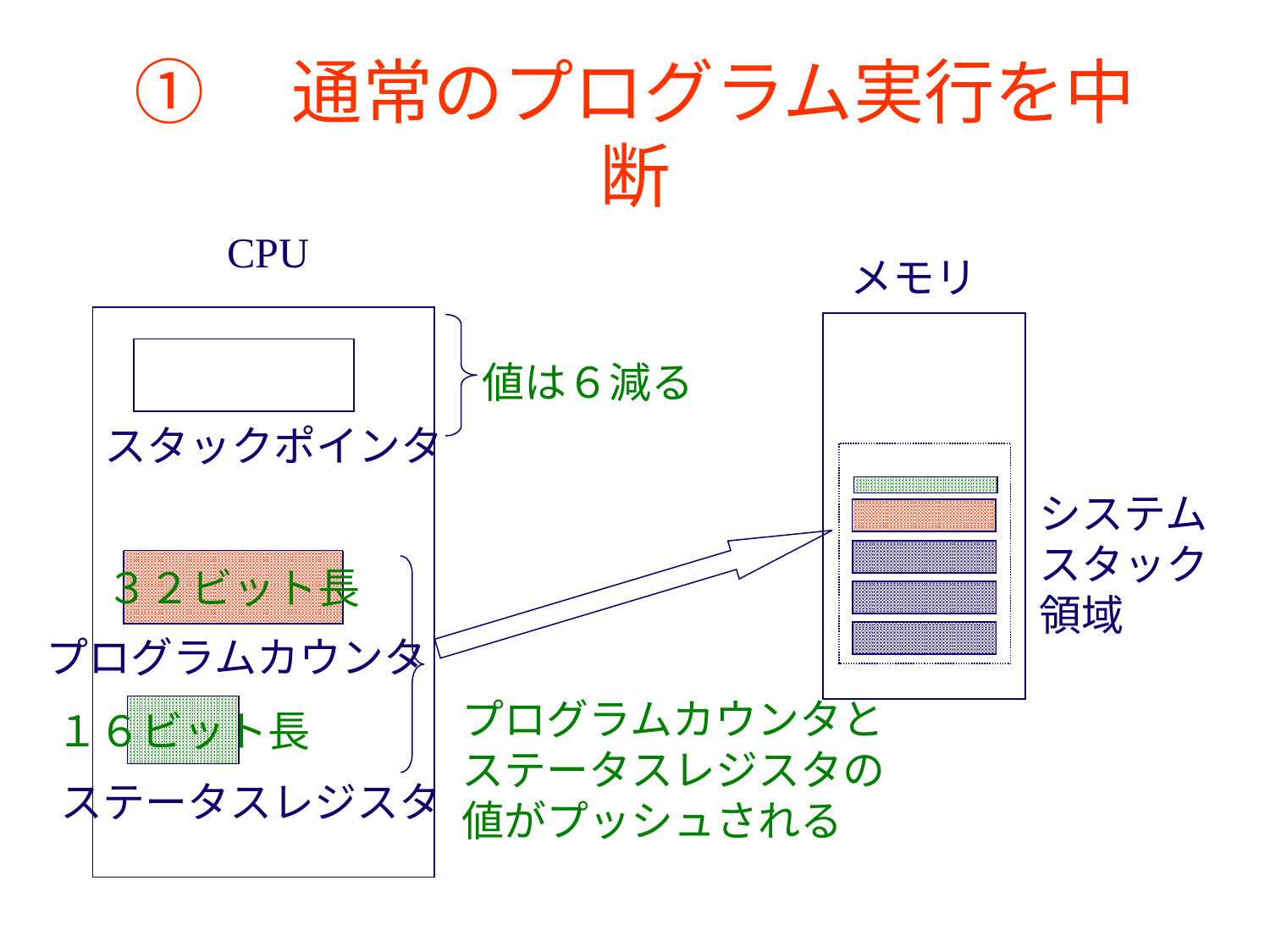

# ①　通常のプログラム実行を中断
CPU
メモリ

値は６減る
スタックポインタ

システム
スタック
領域

３２ビット長

プログラムカウンタ
プログラムカウンタと
ステータスレジスタの
値がプッシュされる
１６ビット長
ステータスレジスタ